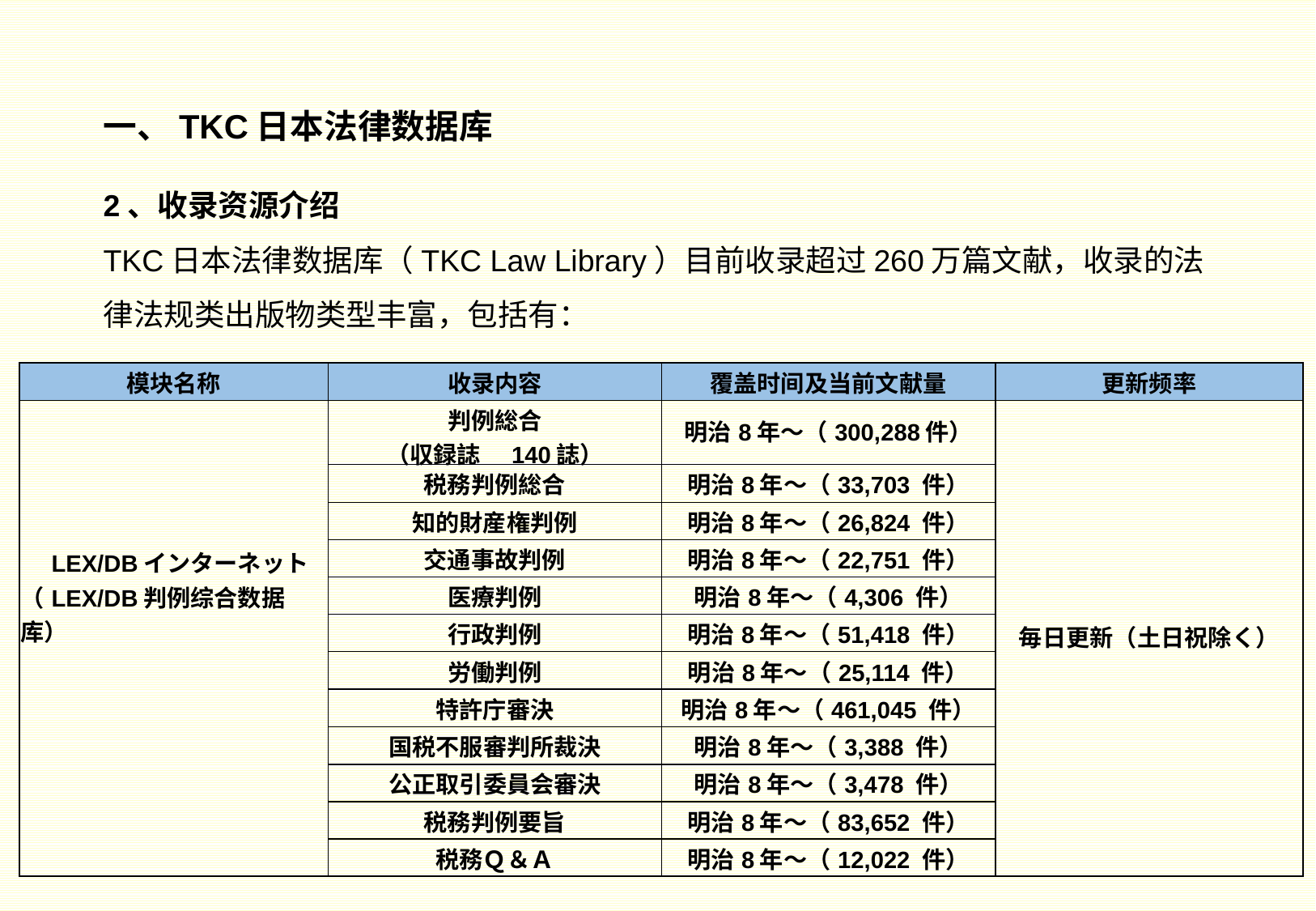

一、TKC日本法律数据库

2、收录资源介绍
TKC日本法律数据库（TKC Law Library）目前收录超过260万篇文献，收录的法律法规类出版物类型丰富，包括有：

| 模块名称 | 收录内容 | 覆盖时间及当前文献量 | 更新频率 |
| --- | --- | --- | --- |
| LEX/DBインターネット （LEX/DB判例综合数据库） | 判例総合 （収録誌　140誌） | 明治8年～（300,288件） | 毎日更新（土日祝除く） |
|  | 税務判例総合 | 明治8年～（33,703 件） |  |
|  | 知的財産権判例 | 明治8年～（26,824 件） |  |
|  | 交通事故判例 | 明治8年～（22,751 件） |  |
|  | 医療判例 | 明治8年～（4,306 件） |  |
|  | 行政判例 | 明治8年～（51,418 件） |  |
|  | 労働判例 | 明治8年～（25,114 件） |  |
|  | 特許庁審決 | 明治8年～（461,045 件） |  |
|  | 国税不服審判所裁決 | 明治8年～（3,388 件） |  |
|  | 公正取引委員会審決 | 明治8年～（3,478 件） |  |
|  | 税務判例要旨 | 明治8年～（83,652 件） |  |
|  | 税務Ｑ＆Ａ | 明治8年～（12,022 件） |  |